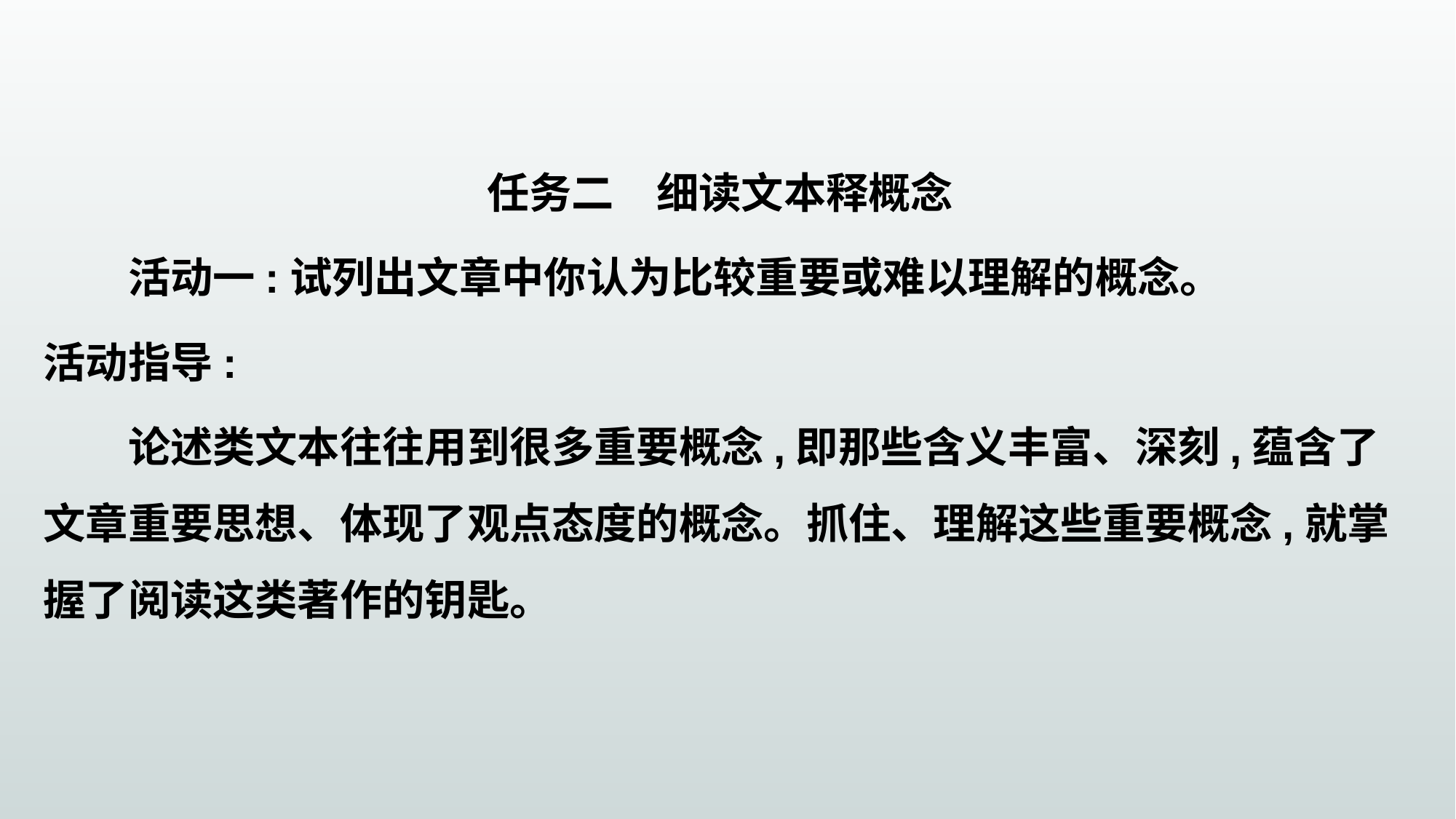

任务二　细读文本释概念
　　活动一:试列出文章中你认为比较重要或难以理解的概念。
活动指导:
　　论述类文本往往用到很多重要概念,即那些含义丰富、深刻,蕴含了文章重要思想、体现了观点态度的概念。抓住、理解这些重要概念,就掌握了阅读这类著作的钥匙。